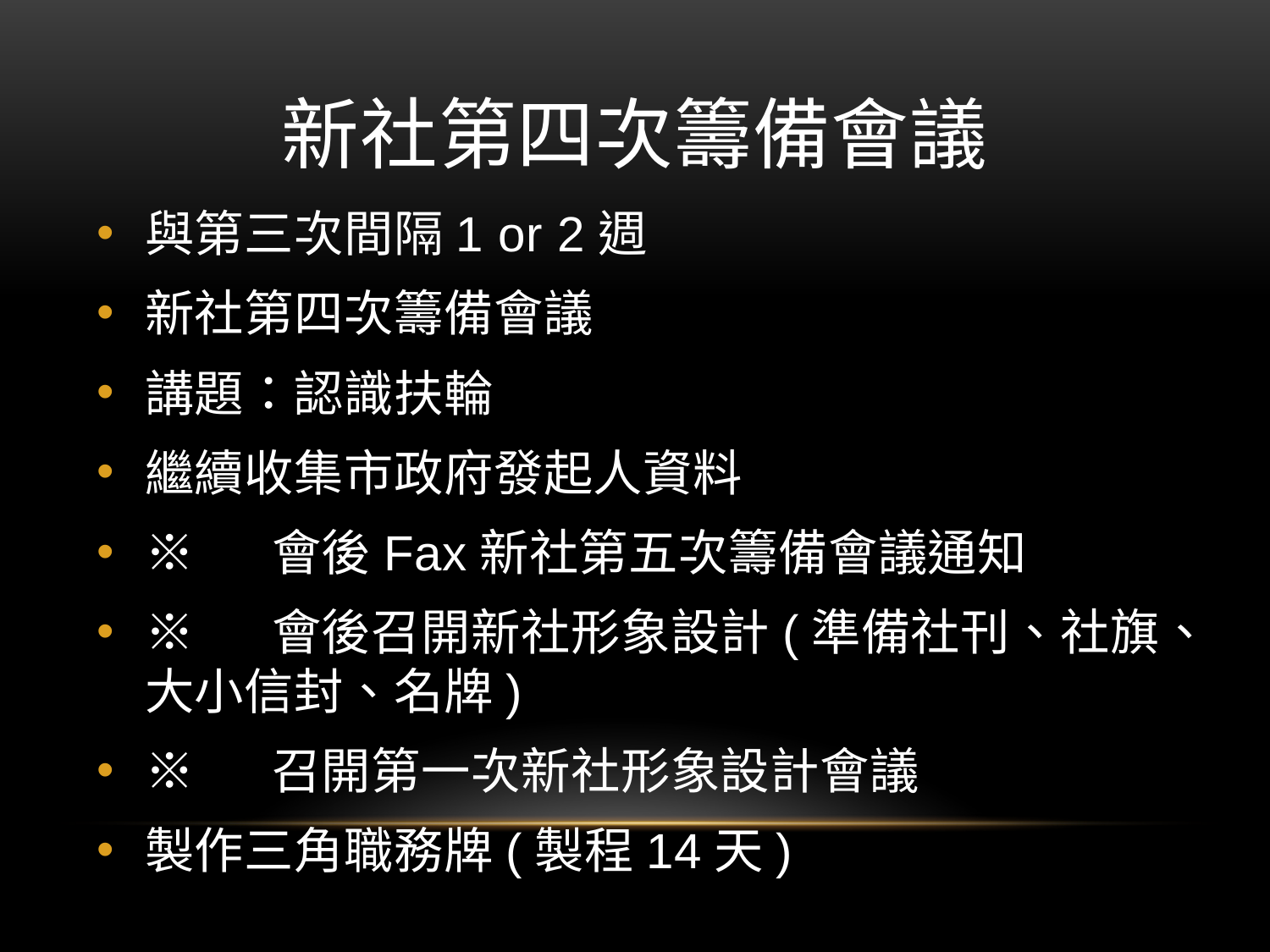

# 新社第四次籌備會議
與第三次間隔1 or 2週
新社第四次籌備會議
講題：認識扶輪
繼續收集市政府發起人資料
※	會後Fax新社第五次籌備會議通知
※	會後召開新社形象設計(準備社刊、社旗、大小信封、名牌)
※	召開第一次新社形象設計會議
製作三角職務牌(製程14天)